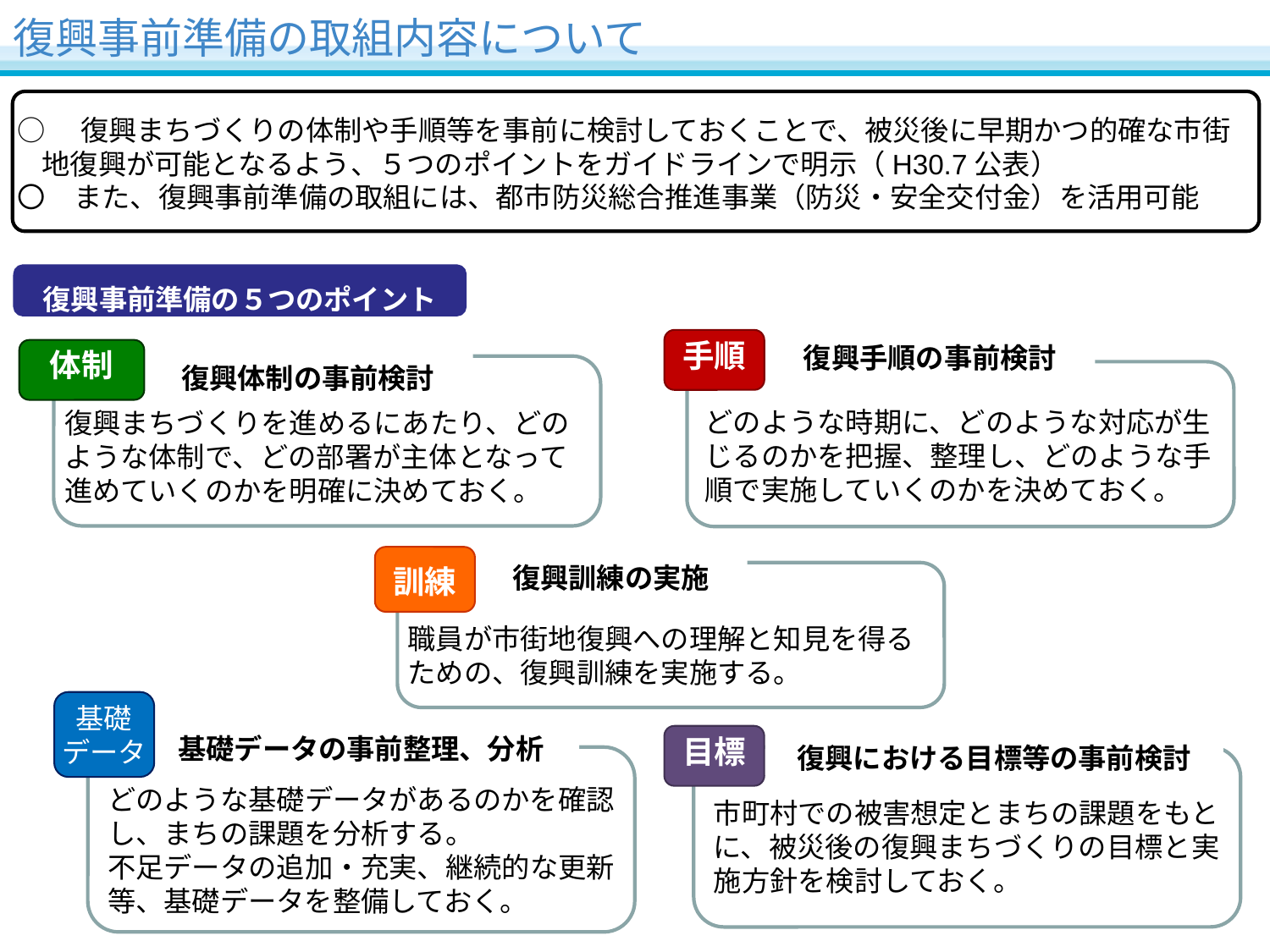

# 復興事前準備の取組内容について

○　復興まちづくりの体制や手順等を事前に検討しておくことで、被災後に早期かつ的確な市街地復興が可能となるよう、５つのポイントをガイドラインで明示（H30.7公表）
〇　また、復興事前準備の取組には、都市防災総合推進事業（防災・安全交付金）を活用可能
復興事前準備の５つのポイント
復興手順の事前検討
手順
体制
復興体制の事前検討
どのような時期に、どのような対応が生じるのかを把握、整理し、どのような手順で実施していくのかを決めておく。
復興まちづくりを進めるにあたり、どのような体制で、どの部署が主体となって進めていくのかを明確に決めておく。

復興訓練の実施
訓練
職員が市街地復興への理解と知見を得るための、復興訓練を実施する。

基礎
データ
基礎データの事前整理、分析
復興における目標等の事前検討
目標
市町村での被害想定とまちの課題をもとに、被災後の復興まちづくりの目標と実施方針を検討しておく。

どのような基礎データがあるのかを確認し、まちの課題を分析する。
不足データの追加・充実、継続的な更新等、基礎データを整備しておく。